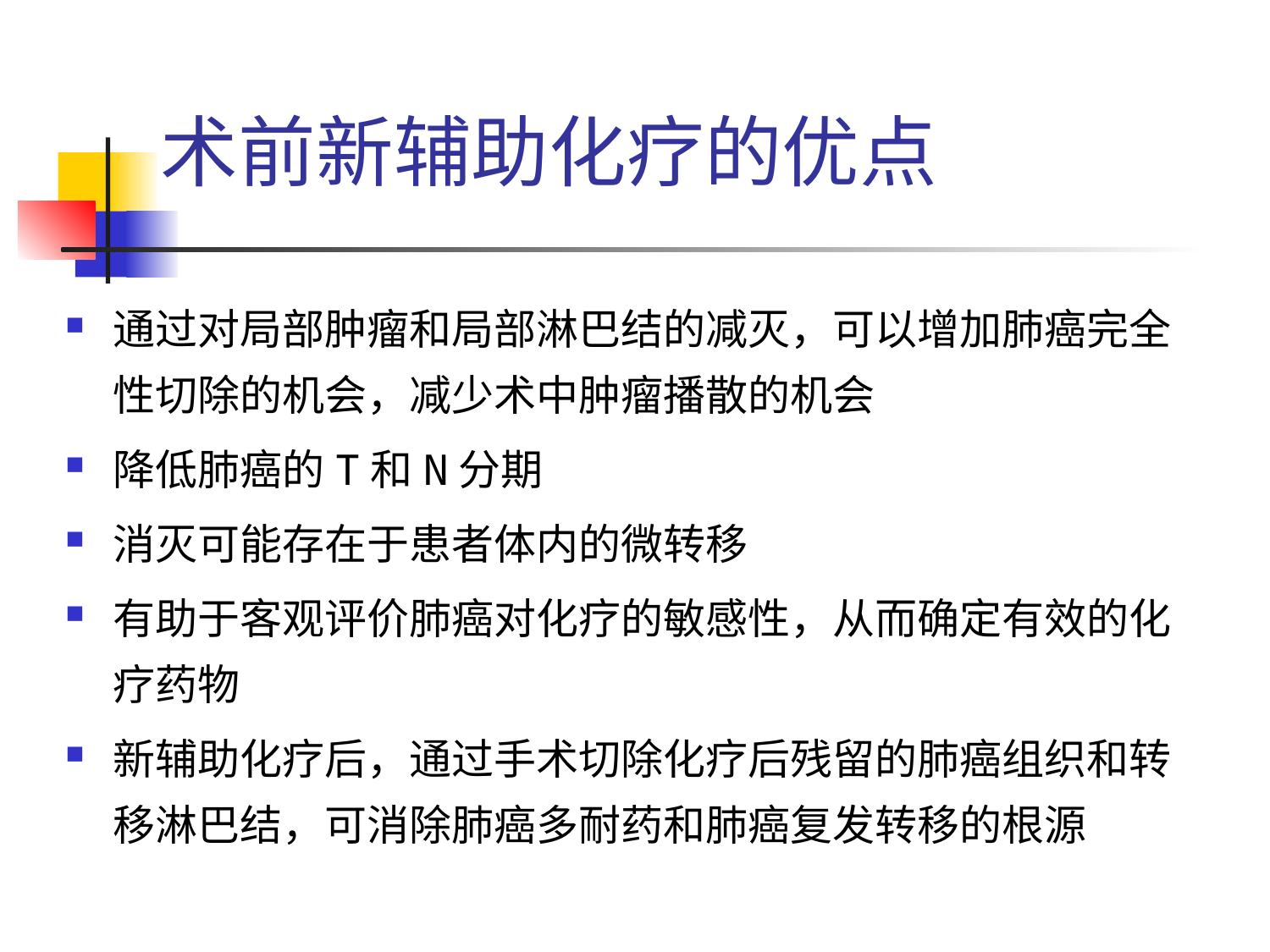

# 术前新辅助化疗的优点

通过对局部肿瘤和局部淋巴结的减灭，可以增加肺癌完全性切除的机会，减少术中肿瘤播散的机会
降低肺癌的T和N分期
消灭可能存在于患者体内的微转移
有助于客观评价肺癌对化疗的敏感性，从而确定有效的化疗药物
新辅助化疗后，通过手术切除化疗后残留的肺癌组织和转移淋巴结，可消除肺癌多耐药和肺癌复发转移的根源